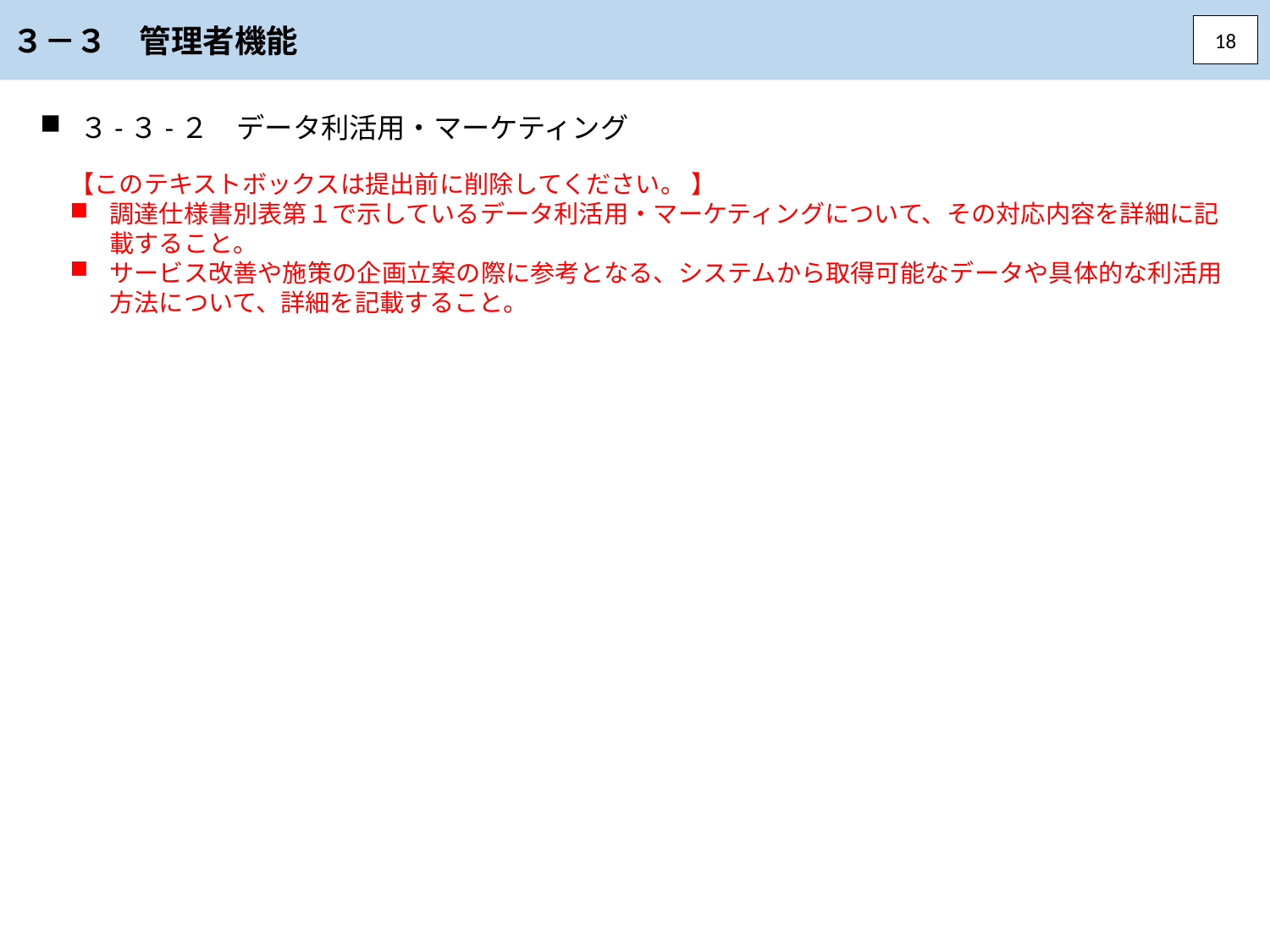

３－３　管理者機能
18
３-３-２　データ利活用・マーケティング
【このテキストボックスは提出前に削除してください。 】
調達仕様書別表第１で示しているデータ利活用・マーケティングについて、その対応内容を詳細に記載すること。
サービス改善や施策の企画立案の際に参考となる、システムから取得可能なデータや具体的な利活用方法について、詳細を記載すること。